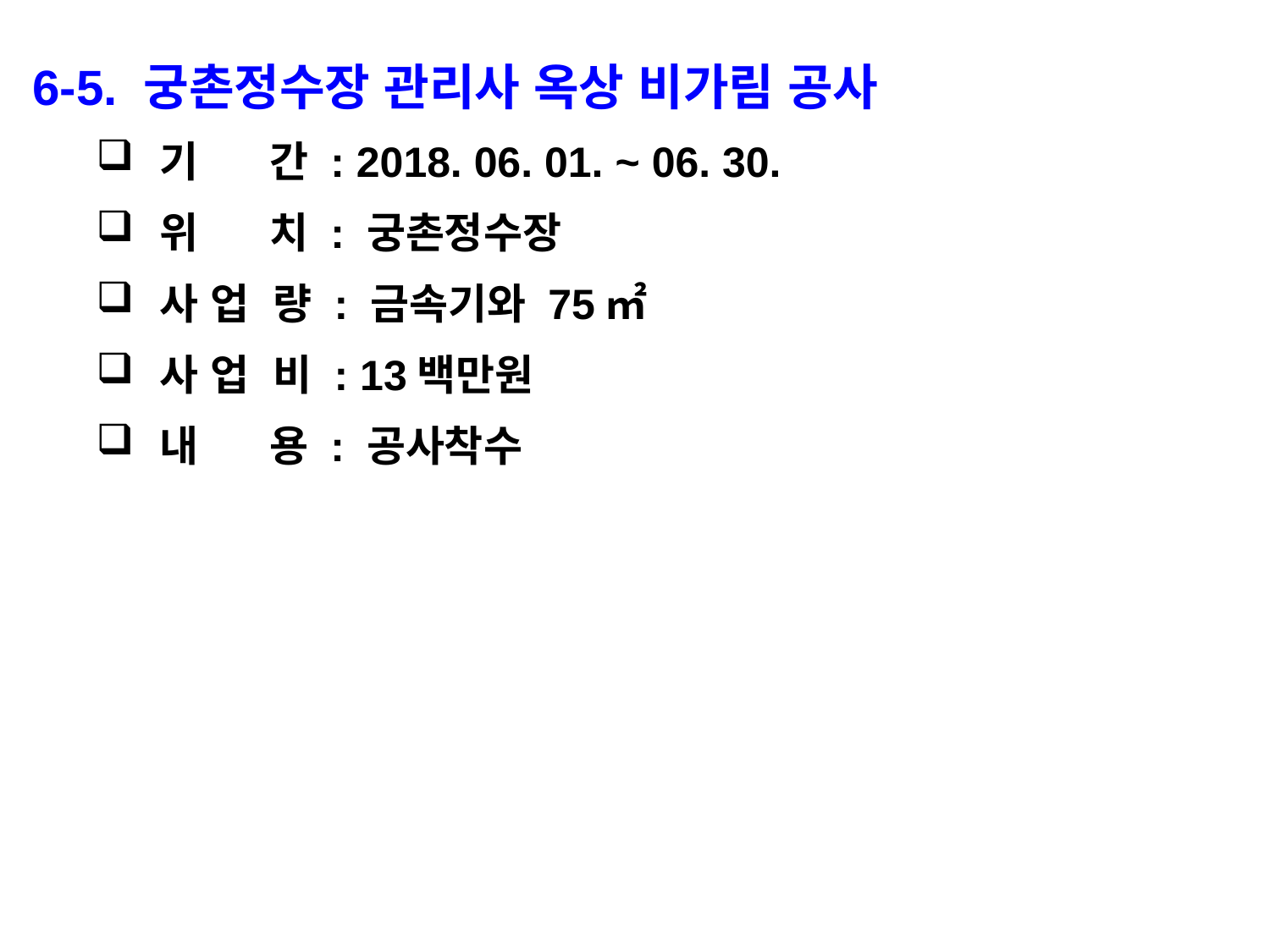

6-5. 궁촌정수장 관리사 옥상 비가림 공사
기      간 : 2018. 06. 01. ~ 06. 30.
위      치 : 궁촌정수장
사 업  량 : 금속기와 75㎡
사 업  비 : 13백만원
내      용 : 공사착수